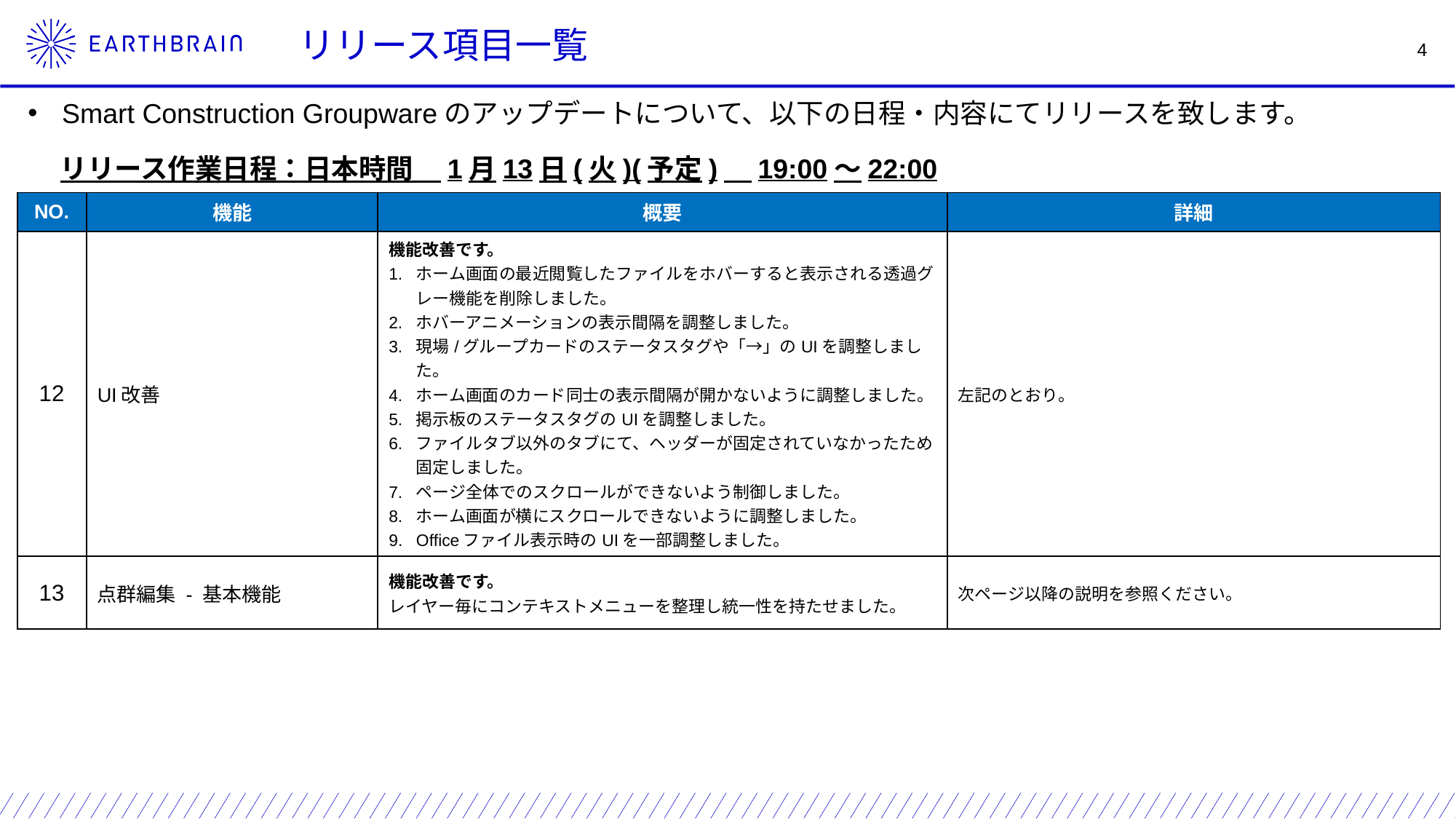

リリース項目一覧
Smart Construction Groupwareのアップデートについて、以下の日程・内容にてリリースを致します。
リリース作業日程：日本時間　1月13日(火)(予定)　19:00～22:00
| NO. | 機能 | 概要 | 詳細 |
| --- | --- | --- | --- |
| 12 | UI改善 | 機能改善です。 ホーム画面の最近閲覧したファイルをホバーすると表示される透過グレー機能を削除しました。 ホバーアニメーションの表示間隔を調整しました。 現場/グループカードのステータスタグや「→」のUIを調整しました。 ホーム画面のカード同士の表示間隔が開かないように調整しました。 掲示板のステータスタグのUIを調整しました。 ファイルタブ以外のタブにて、ヘッダーが固定されていなかったため固定しました。 ページ全体でのスクロールができないよう制御しました。 ホーム画面が横にスクロールできないように調整しました。 Officeファイル表示時のUIを一部調整しました。 | 左記のとおり。 |
| 13 | 点群編集 - 基本機能 | 機能改善です。 レイヤー毎にコンテキストメニューを整理し統一性を持たせました。 | 次ページ以降の説明を参照ください。 |